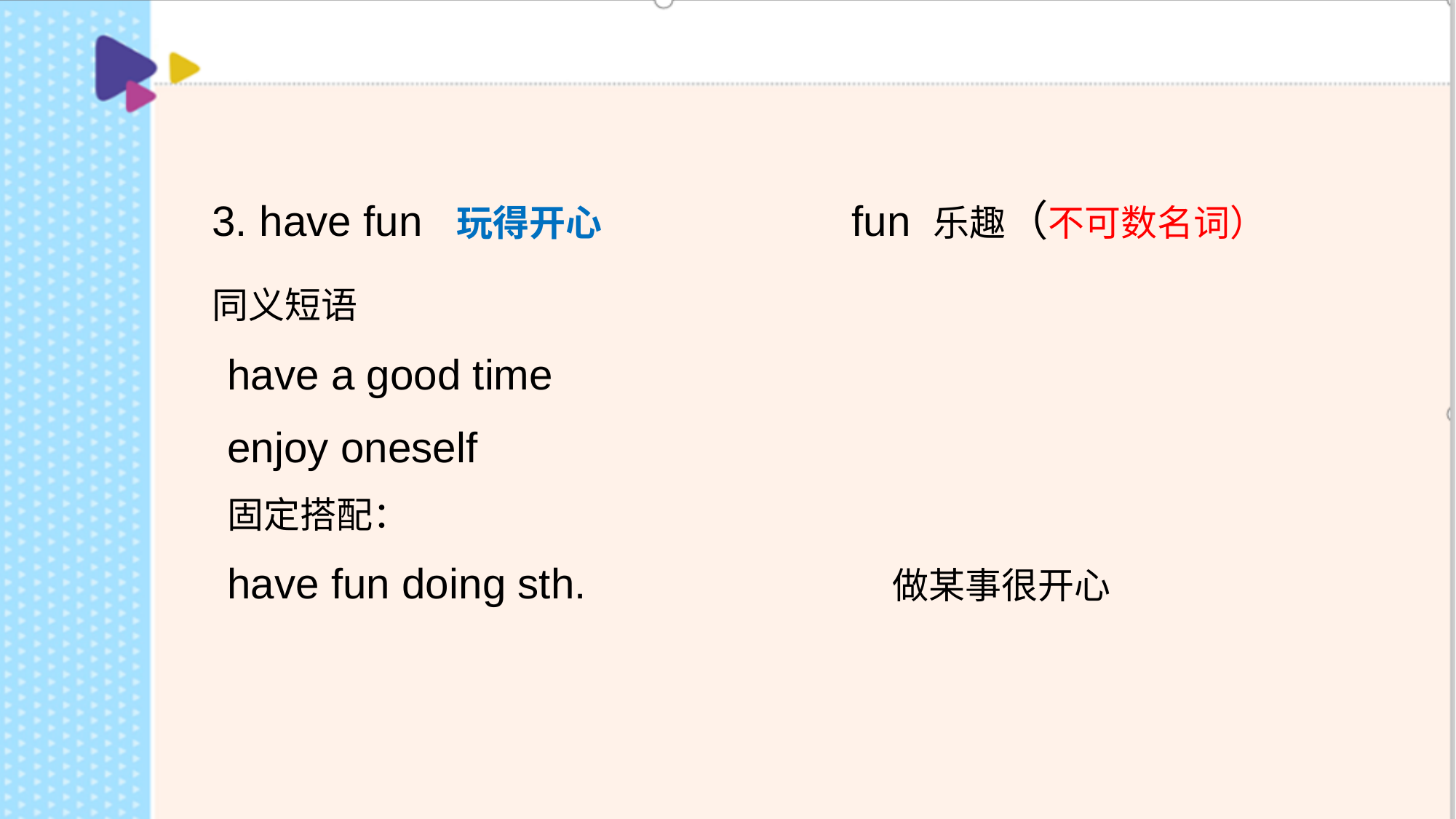

3. have fun  玩得开心                         fun 乐趣（不可数名词）
同义短语
have a good time
enjoy oneself
固定搭配：
have fun doing sth.                         做某事很开心